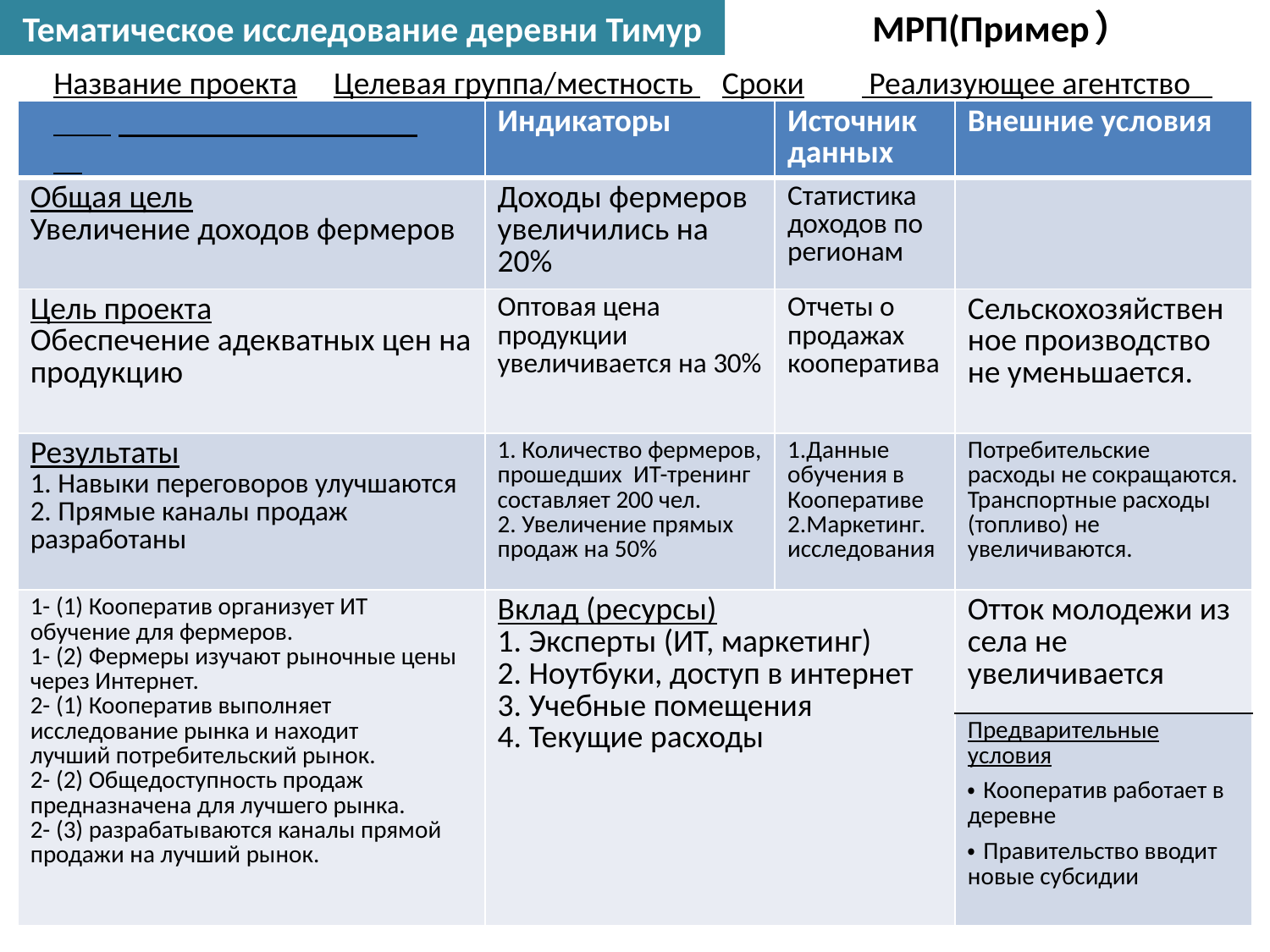

# МРП(Пример）
Тематическое исследование деревни Тимур
Название проекта     Целевая группа/местность    Сроки         Реализующее агентство

|  | Индикаторы | Источник данных | Внешние условия |
| --- | --- | --- | --- |
| Общая цель Увеличение доходов фермеров | Доходы фермеров увеличились на 20% | Статистика доходов по регионам |  |
| Цель проекта Обеспечение адекватных цен на продукцию | Оптовая цена продукции увеличивается на 30% | Отчеты о продажах кооператива | Сельскохозяйственное производство не уменьшается. |
| Результаты 1. Навыки переговоров улучшаются 2. Прямые каналы продаж разработаны | 1. Количество фермеров, прошедших ИТ-тренинг составляет 200 чел. 2. Увеличение прямых продаж на 50% | 1.Данные обучения в Кооперативе 2.Маркетинг. исследования | Потребительские расходы не сокращаются. Транспортные расходы (топливо) не увеличиваются. |
| 1- (1) Кооператив организует ИТ обучение для фермеров. 1- (2) Фермеры изучают рыночные цены через Интернет. 2- (1) Кооператив выполняет исследование рынка и находит лучший потребительский рынок. 2- (2) Общедоступность продаж предназначена для лучшего рынка. 2- (3) разрабатываются каналы прямой продажи на лучший рынок. | Вклад (ресурсы) 1. Эксперты (ИТ, маркетинг) 2. Ноутбуки, доступ в интернет 3. Учебные помещения 4. Текущие расходы |  | Отток молодежи из села не увеличивается |
|  |  |  | Предварительные условия ・Кооператив работает в деревне ・Правительство вводит новые субсидии |